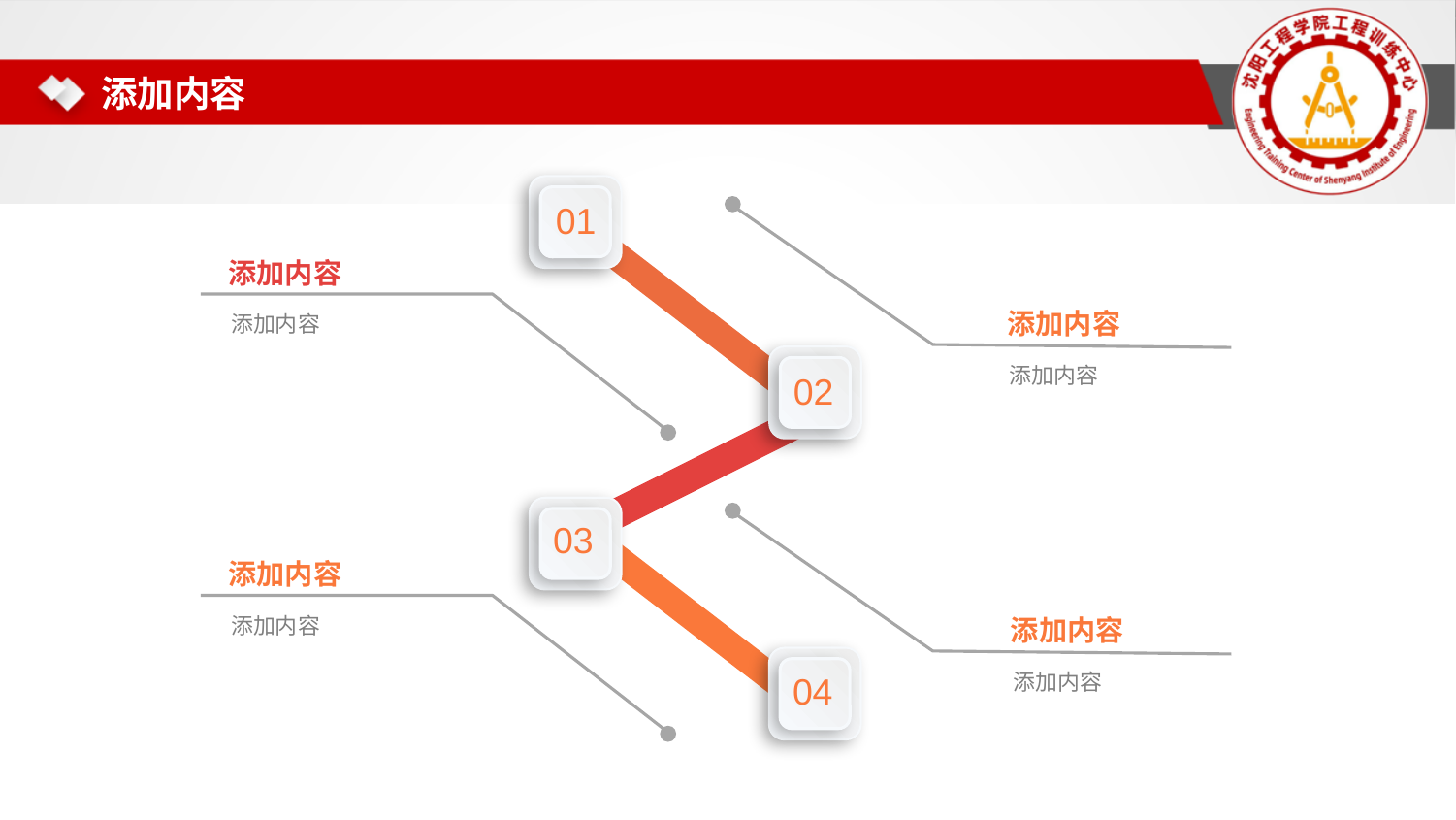

添加内容

01

添加内容

添加内容
添加内容

02
添加内容

03

添加内容

添加内容

添加内容

04
添加内容